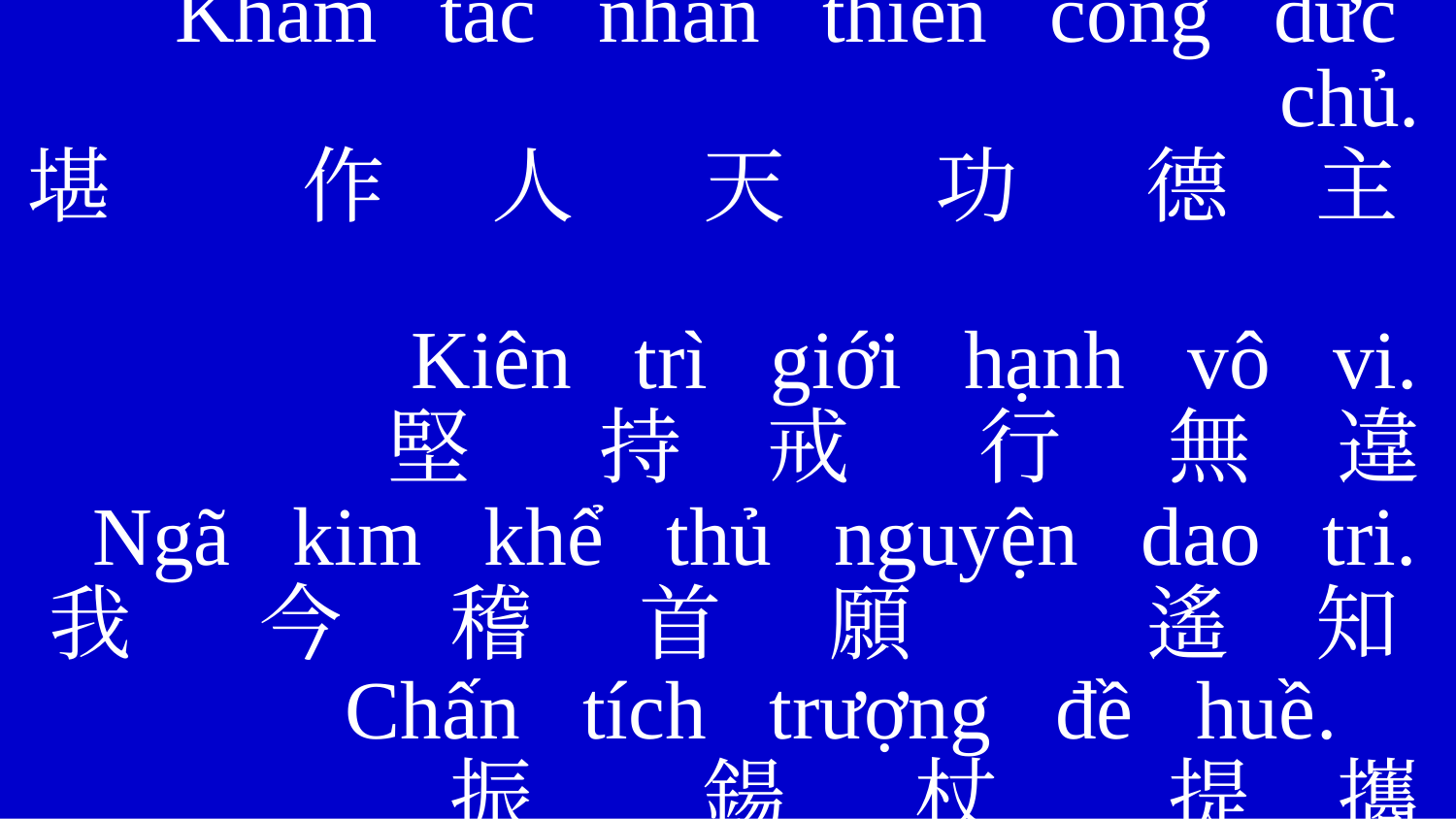

Kham   tác   nhân   thiên   công   đức   chủ.
堪         作     人      天       功      德    主
Kiên   trì   giới   hạnh   vô   vi.
堅      持    戒      行     無    違
Ngã   kim   khể   thủ   nguyện   dao   tri.
我      今     稽     首     願           遙    知   Chấn   tích   trượng   đề   huề.
振        鍚      杖        提    攜